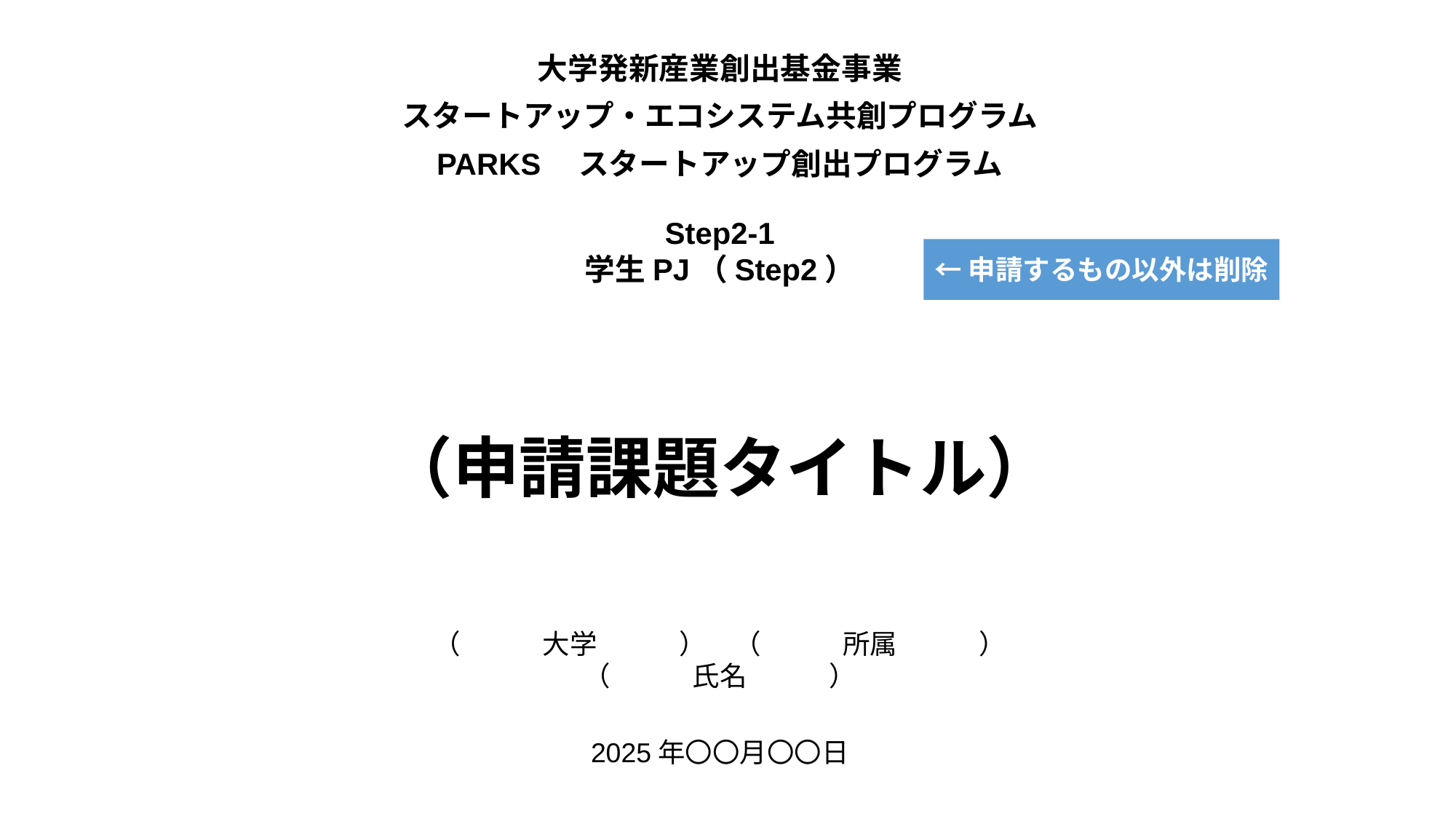

大学発新産業創出基金事業
スタートアップ・エコシステム共創プログラム
PARKS　スタートアップ創出プログラム
Step2-1
学生PJ（Step2）
←申請するもの以外は削除
# （申請課題タイトル）
（　　　大学　　　）　（　　　所属　　　）
（　　　氏名　　　）
2025年〇〇月〇〇日